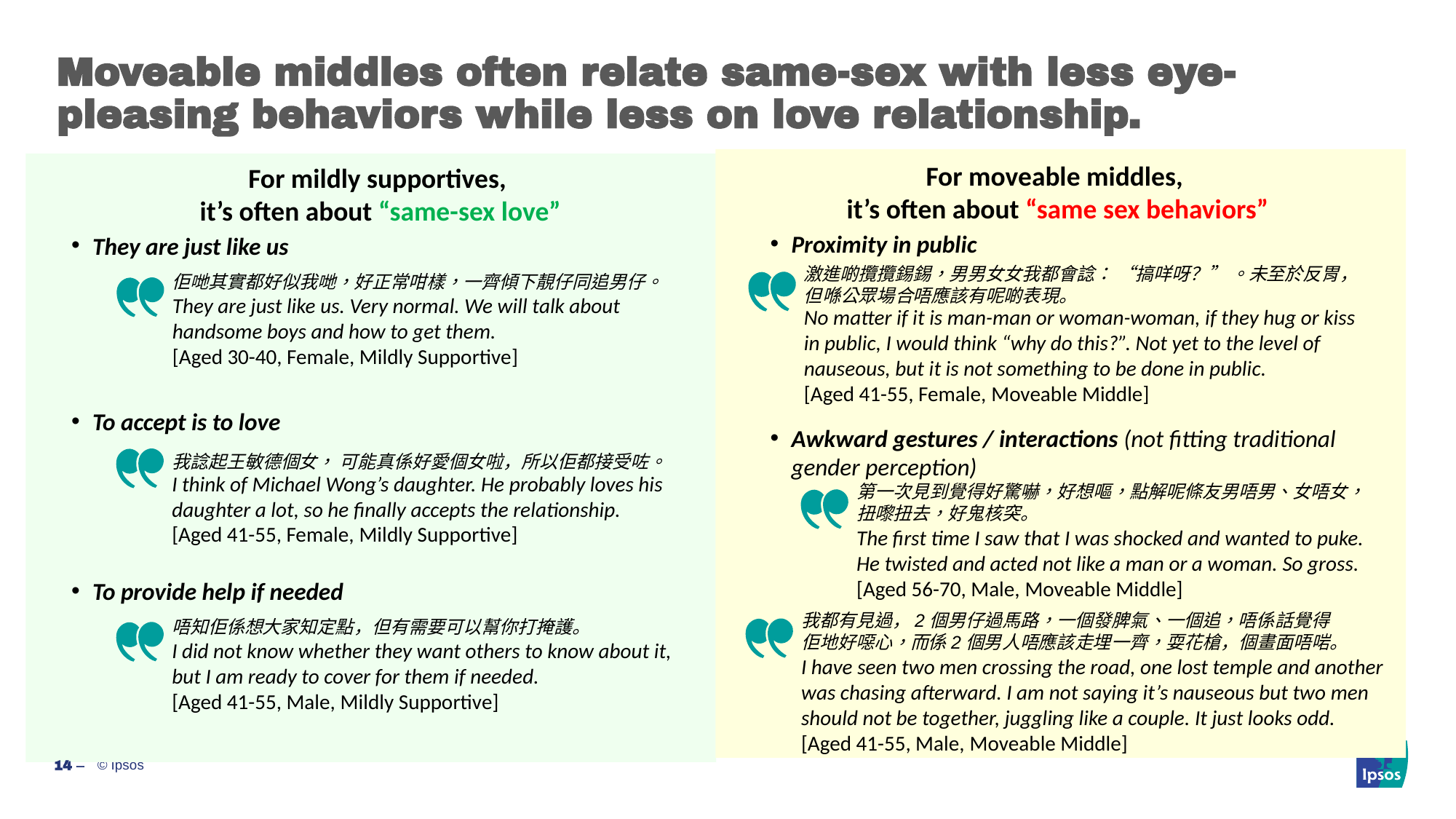

# Moveable middles often relate same-sex with less eye-pleasing behaviors while less on love relationship.

For moveable middles,
it’s often about “same sex behaviors”
For mildly supportives,
it’s often about “same-sex love”
Proximity in public

Awkward gestures / interactions (not fitting traditional gender perception)

They are just like us

To accept is to love

To provide help if needed
激進啲攬攬錫錫，男男女女我都會諗： “搞咩呀？” 。未至於反胃，但喺公眾場合唔應該有呢啲表現。
佢哋其實都好似我哋，好正常咁樣，一齊傾下靚仔同追男仔。

They are just like us. Very normal. We will talk about handsome boys and how to get them.
[Aged 30-40, Female, Mildly Supportive]
No matter if it is man-man or woman-woman, if they hug or kiss in public, I would think “why do this?”. Not yet to the level of nauseous, but it is not something to be done in public.
[Aged 41-55, Female, Moveable Middle]
我諗起王敏德個女， 可能真係好愛個女啦，所以佢都接受咗。

I think of Michael Wong’s daughter. He probably loves his daughter a lot, so he finally accepts the relationship.
[Aged 41-55, Female, Mildly Supportive]
第一次見到覺得好驚嚇，好想嘔，點解呢條友男唔男、女唔女，扭嚟扭去，好鬼核突。

The first time I saw that I was shocked and wanted to puke. He twisted and acted not like a man or a woman. So gross.
[Aged 56-70, Male, Moveable Middle]
我都有見過，2個男仔過馬路，一個發脾氣、一個追，唔係話覺得佢地好噁心，而係2個男人唔應該走埋一齊，耍花槍，個畫面唔啱。
唔知佢係想大家知定點，但有需要可以幫你打掩護。

I did not know whether they want others to know about it, but I am ready to cover for them if needed.
[Aged 41-55, Male, Mildly Supportive]
I have seen two men crossing the road, one lost temple and another was chasing afterward. I am not saying it’s nauseous but two men should not be together, juggling like a couple. It just looks odd.
[Aged 41-55, Male, Moveable Middle]
14 ‒